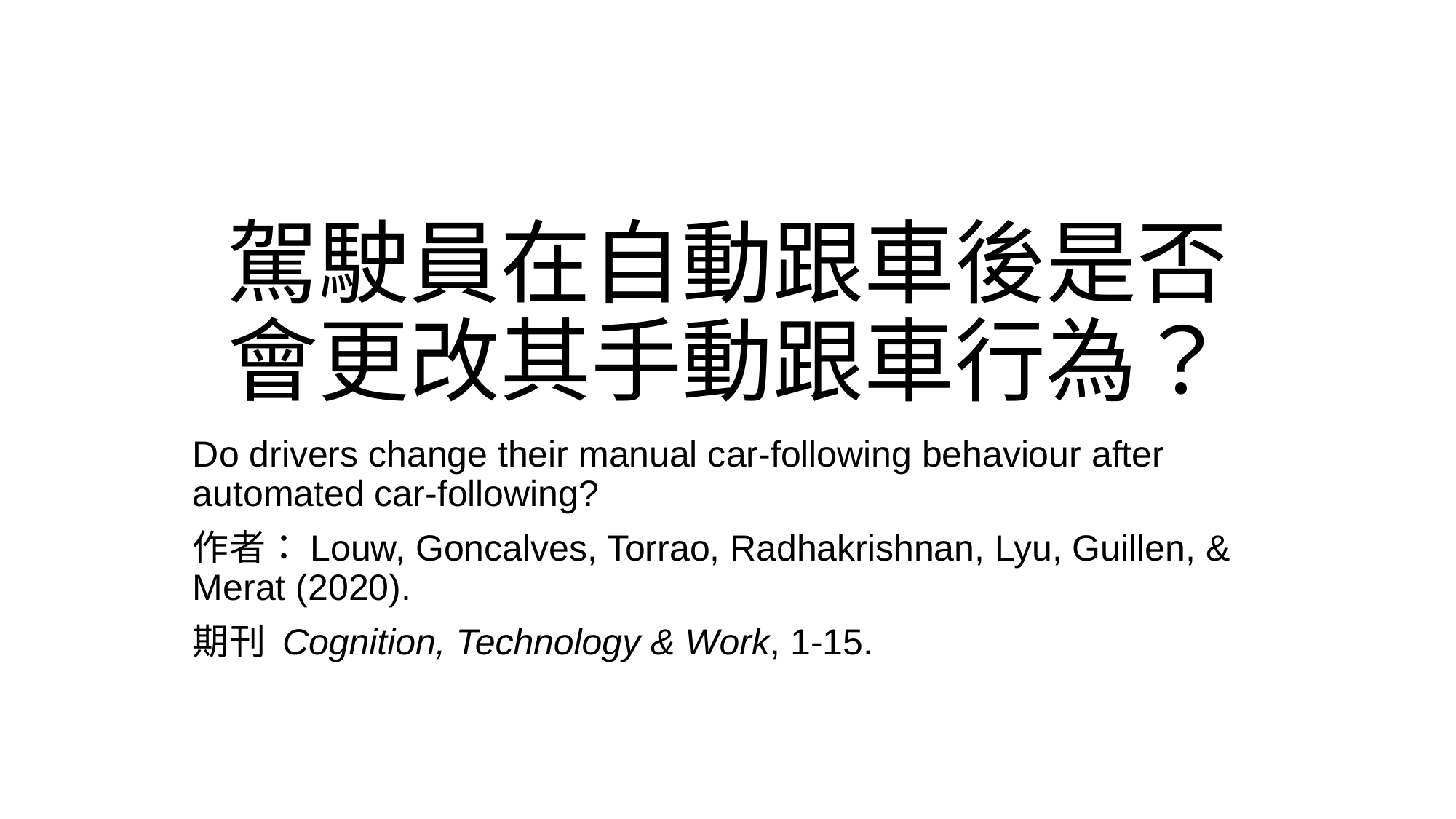

# 駕駛員在自動跟車後是否會更改其手動跟車行為？
Do drivers change their manual car-following behaviour after automated car-following?
作者：Louw, Goncalves, Torrao, Radhakrishnan, Lyu, Guillen, & Merat (2020).
期刊 Cognition, Technology & Work, 1-15.